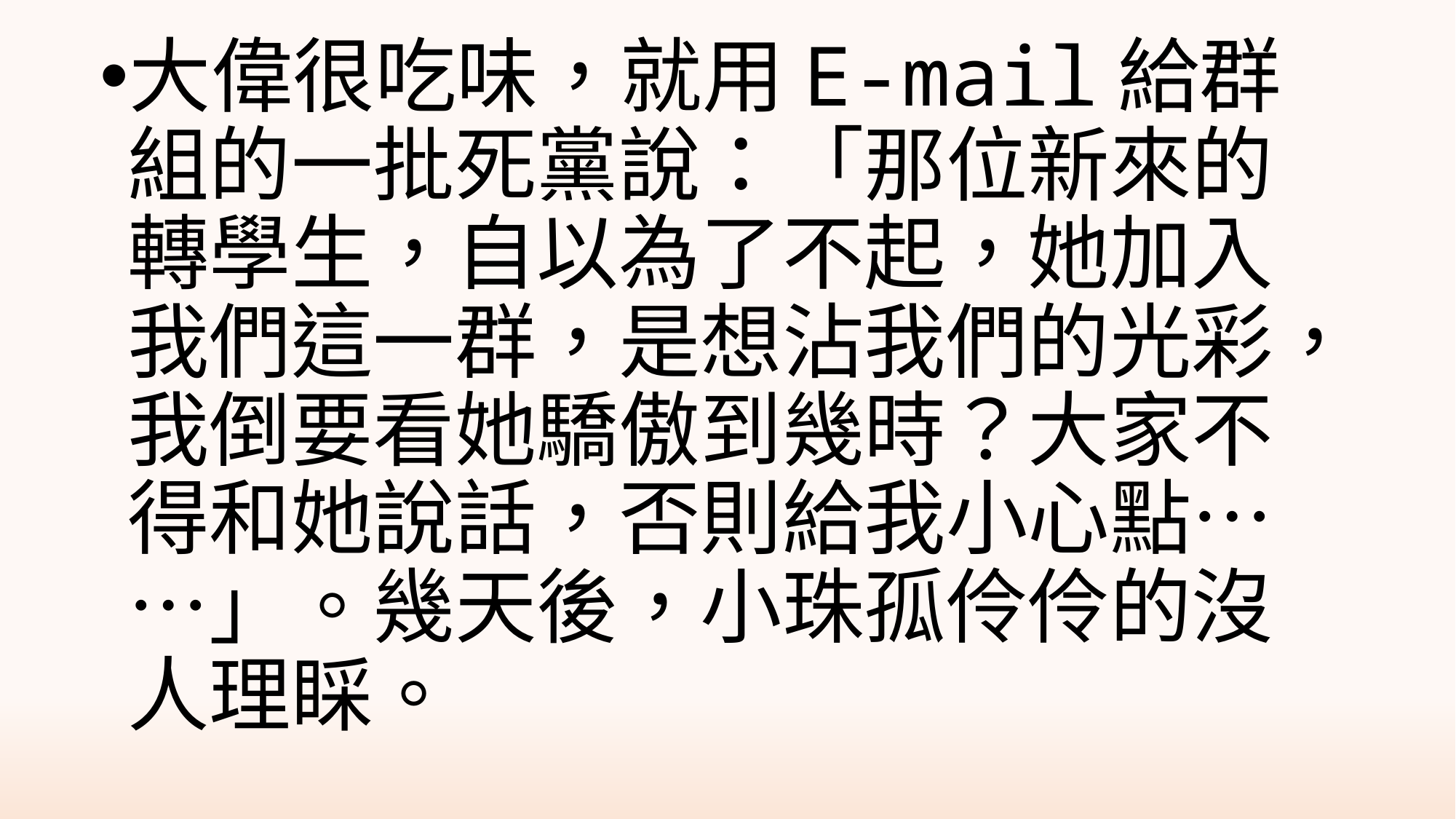

大偉很吃味，就用E-mail給群組的一批死黨說：「那位新來的轉學生，自以為了不起，她加入我們這一群，是想沾我們的光彩，我倒要看她驕傲到幾時？大家不得和她說話，否則給我小心點……」。幾天後，小珠孤伶伶的沒人理睬。